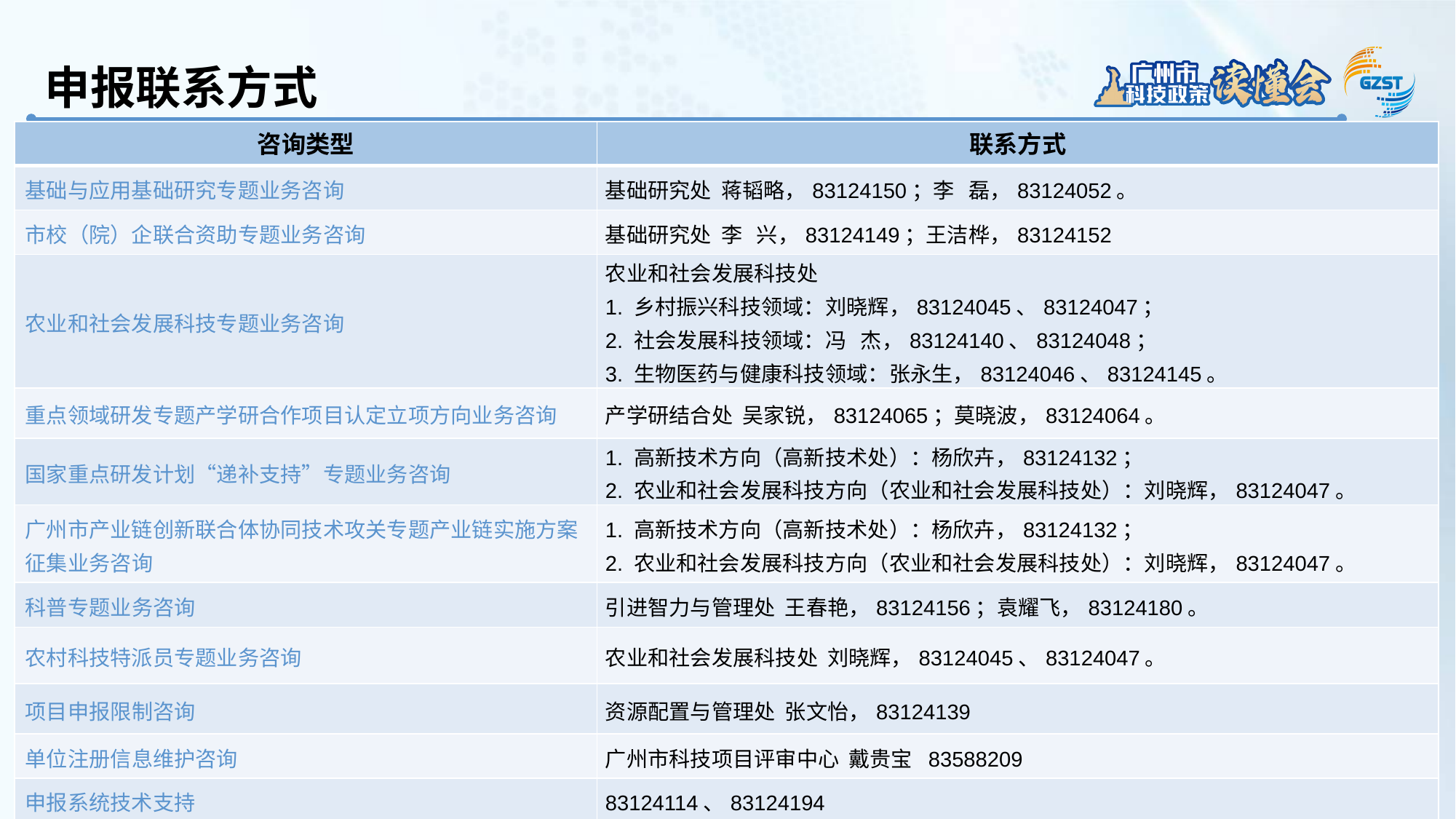

申报联系方式
| 咨询类型 | 联系方式 |
| --- | --- |
| 基础与应用基础研究专题业务咨询 | 基础研究处 蒋韬略，83124150；李 磊，83124052。 |
| 市校（院）企联合资助专题业务咨询 | 基础研究处 李 兴，83124149；王洁桦，83124152 |
| 农业和社会发展科技专题业务咨询 | 农业和社会发展科技处 1. 乡村振兴科技领域：刘晓辉，83124045、83124047； 2. 社会发展科技领域：冯 杰，83124140、83124048； 3. 生物医药与健康科技领域：张永生，83124046、83124145。 |
| 重点领域研发专题产学研合作项目认定立项方向业务咨询 | 产学研结合处 吴家锐，83124065；莫晓波，83124064。 |
| 国家重点研发计划“递补支持”专题业务咨询 | 1. 高新技术方向（高新技术处）：杨欣卉，83124132；　　 2. 农业和社会发展科技方向（农业和社会发展科技处）：刘晓辉，83124047。 |
| 广州市产业链创新联合体协同技术攻关专题产业链实施方案征集业务咨询 | 1. 高新技术方向（高新技术处）：杨欣卉，83124132；　　 2. 农业和社会发展科技方向（农业和社会发展科技处）：刘晓辉，83124047。 |
| 科普专题业务咨询 | 引进智力与管理处 王春艳，83124156；袁耀飞，83124180。 |
| 农村科技特派员专题业务咨询 | 农业和社会发展科技处 刘晓辉，83124045、83124047。 |
| 项目申报限制咨询 | 资源配置与管理处 张文怡，83124139 |
| 单位注册信息维护咨询 | 广州市科技项目评审中心 戴贵宝 83588209 |
| 申报系统技术支持 | 83124114、83124194 |